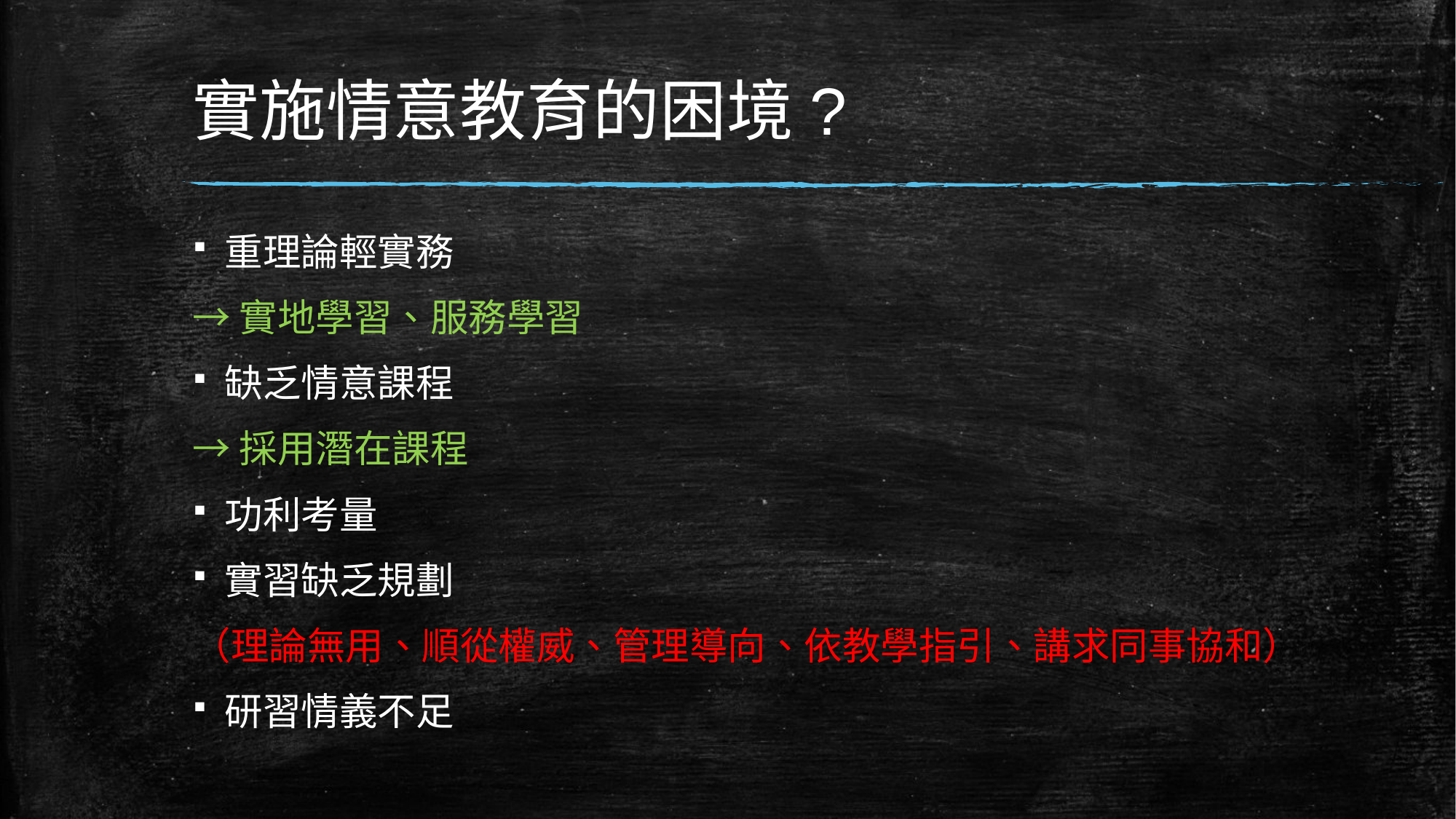

# 實施情意教育的困境?
重理論輕實務
→實地學習、服務學習
缺乏情意課程
→採用潛在課程
功利考量
實習缺乏規劃
（理論無用、順從權威、管理導向、依教學指引、講求同事協和）
研習情義不足